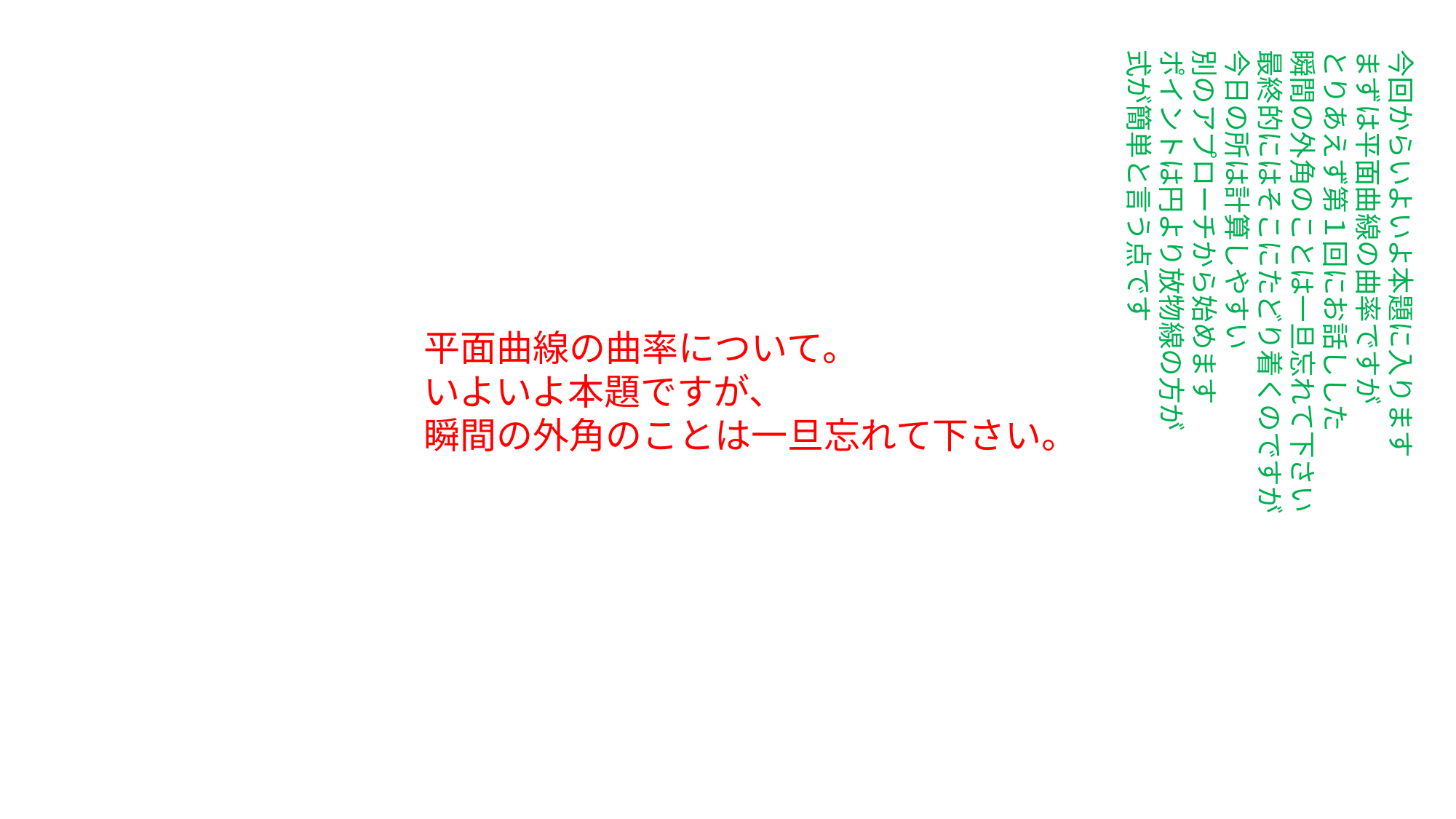

今回からいよいよ本題に入ります
まずは平面曲線の曲率ですが
とりあえず第１回にお話しした
瞬間の外角のことは一旦忘れて下さい
最終的にはそこにたどり着くのですが
今日の所は計算しやすい
別のアプローチから始めます
ポイントは円より放物線の方が
式が簡単と言う点です
平面曲線の曲率について。
いよいよ本題ですが、
瞬間の外角のことは一旦忘れて下さい。